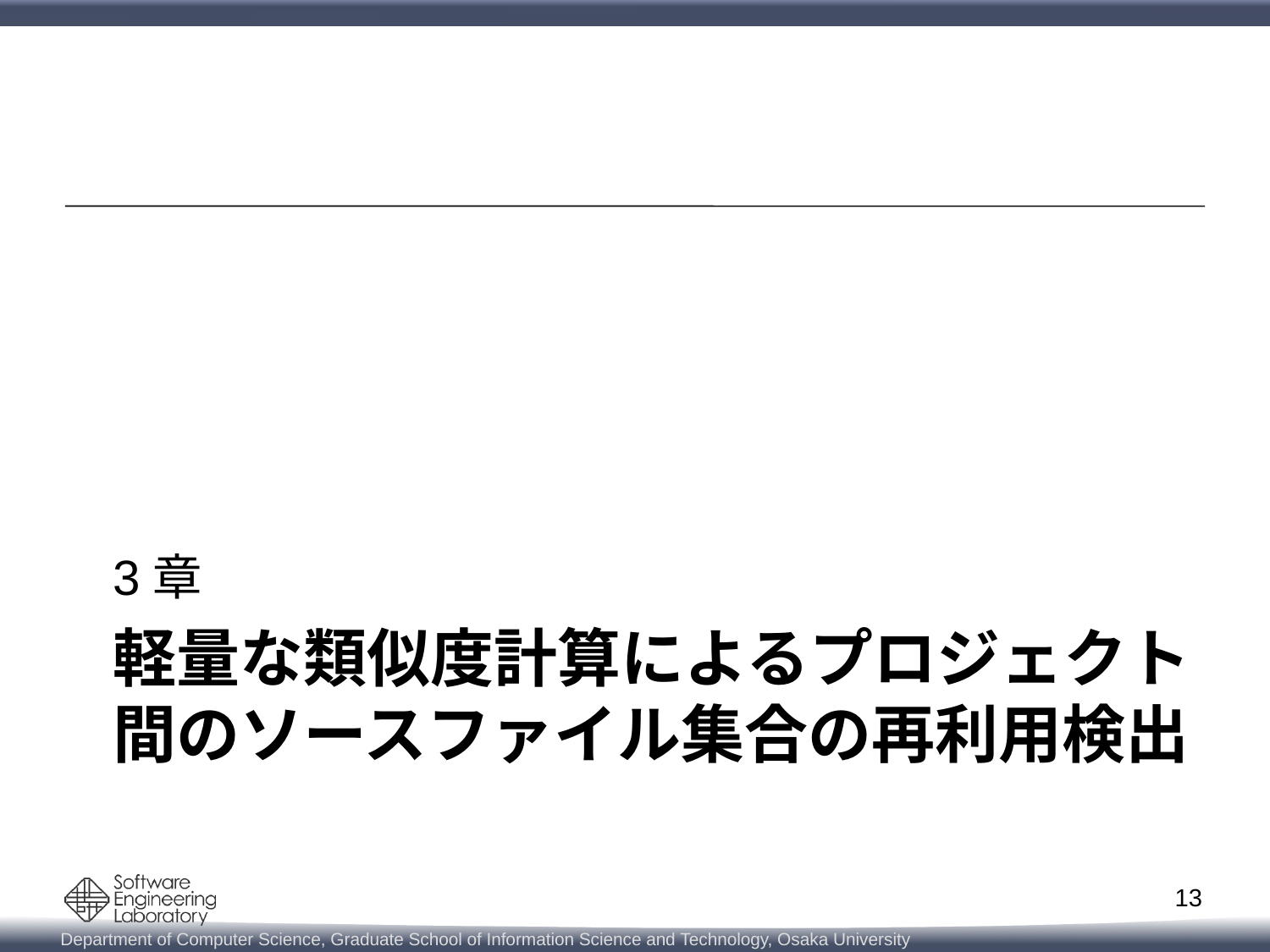

3章
# 軽量な類似度計算によるプロジェクト間のソースファイル集合の再利用検出
13